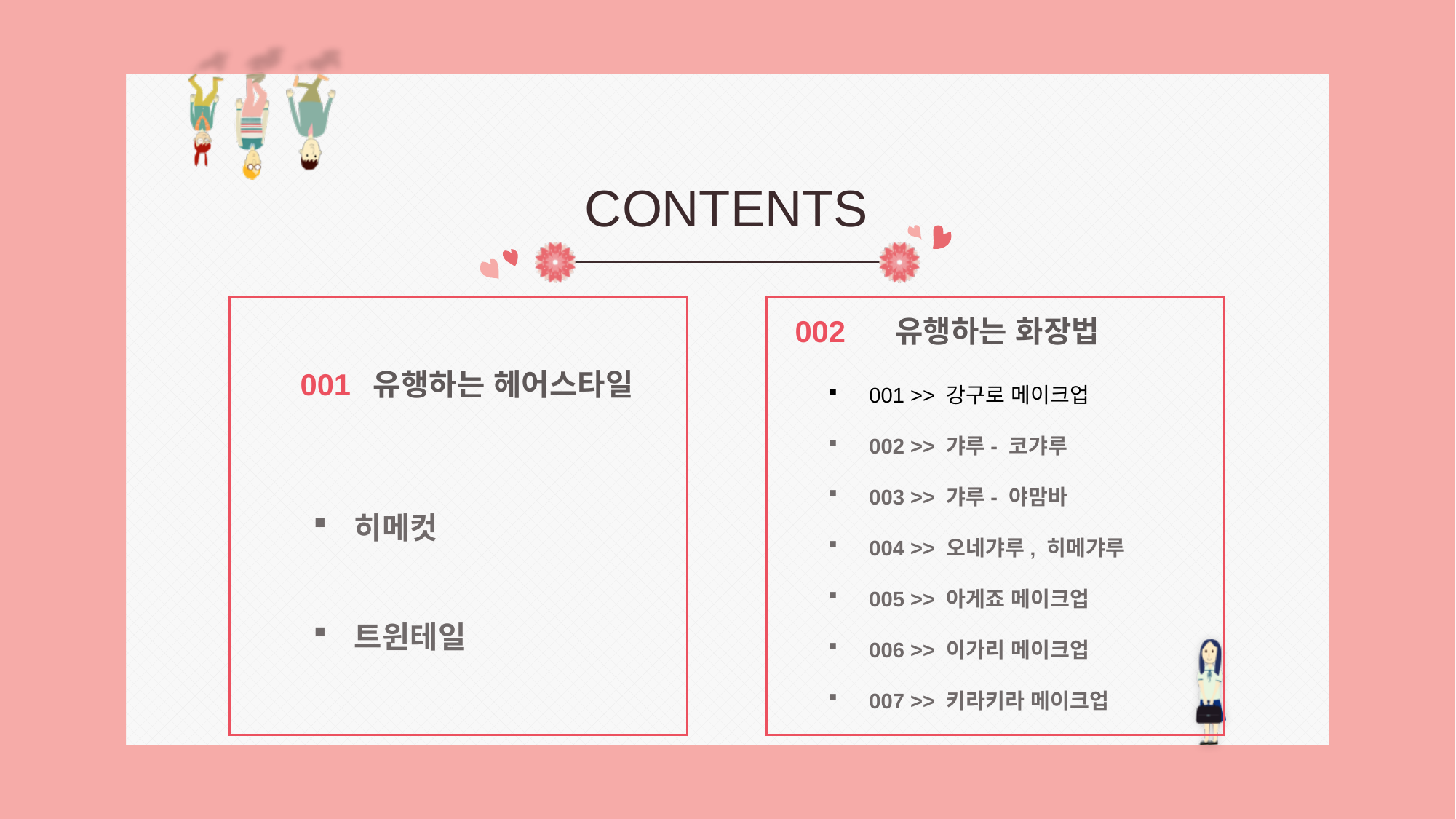

CONTENTS

002
유행하는 화장법
001
유행하는 헤어스타일
001 >> 강구로 메이크업

002 >> 갸루- 코갸루

003 >> 갸루- 야맘바

004 >> 오네갸루, 히메갸루

005 >> 아게죠 메이크업

006 >> 이가리 메이크업

007 >> 키라키라 메이크업

히메컷
트윈테일